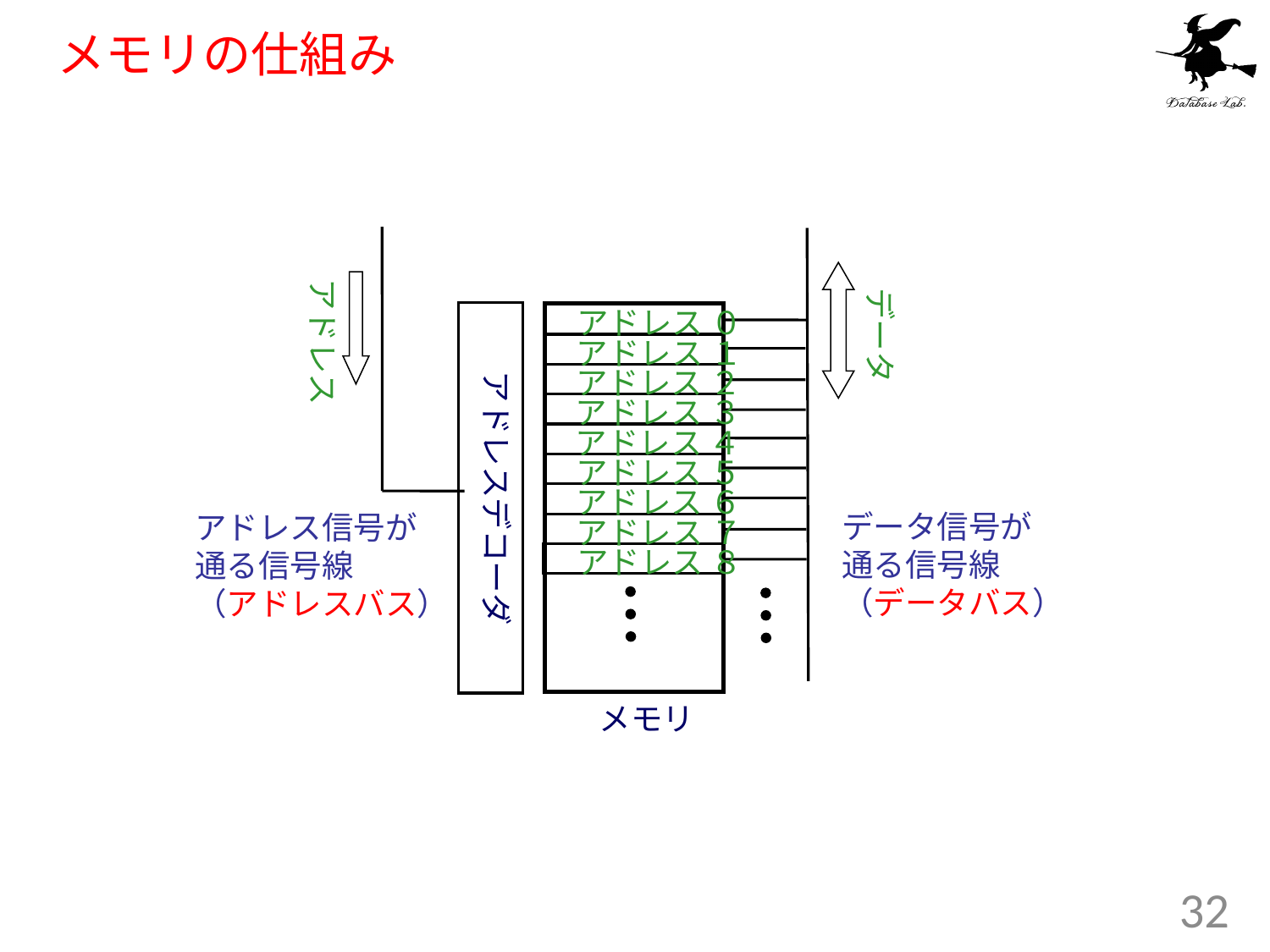

# メモリの仕組み

アドレス

データ
アドレス ０
アドレスデコーダ

アドレス １

アドレス ２

アドレス ３

アドレス ４

アドレス ５

アドレス ６

データ信号が
通る信号線
（データバス）
アドレス信号が
通る信号線
（アドレスバス）
アドレス ７

アドレス ８

メモリ
32